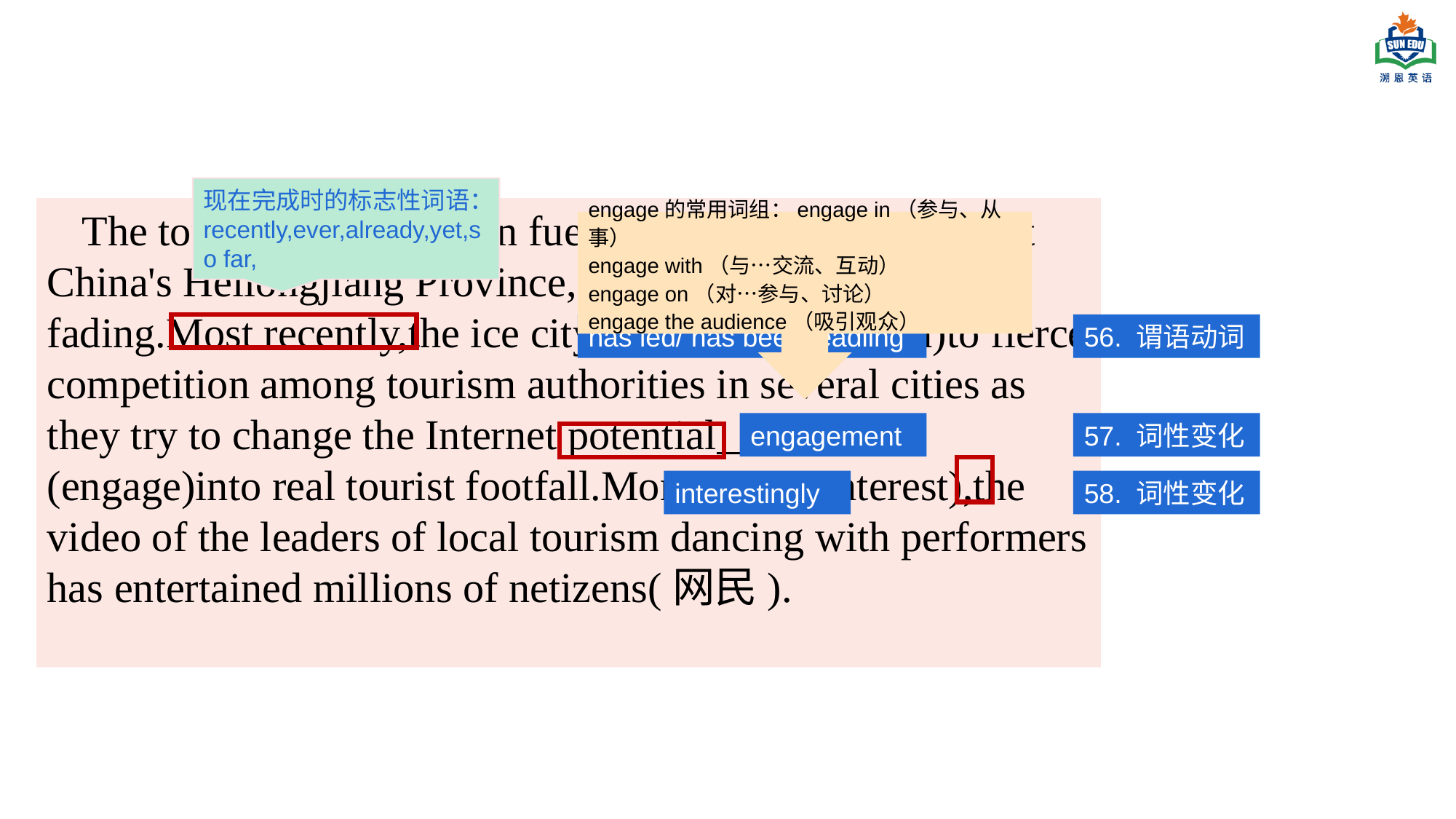

现在完成时的标志性词语：recently,ever,already,yet,so far,
The tourism phenomenon fueled by Harbin,in Northeast China's Heilongjiang Province, shows no sign of fading.Most recently,the ice city        56            (lead)to fierce competition among tourism authorities in several cities as they try to change the Internet potential     57	 (engage)into real tourist footfall.More   58    (interest),the video of the leaders of local tourism dancing with performers has entertained millions of netizens(网民).

engage的常用词组：engage in（参与、从事）
engage with（与…交流、互动）
engage on（对…参与、讨论）
engage the audience（吸引观众）

has led/ has been leadiing
56. 谓语动词
engagement
57. 词性变化

interestingly
58. 词性变化